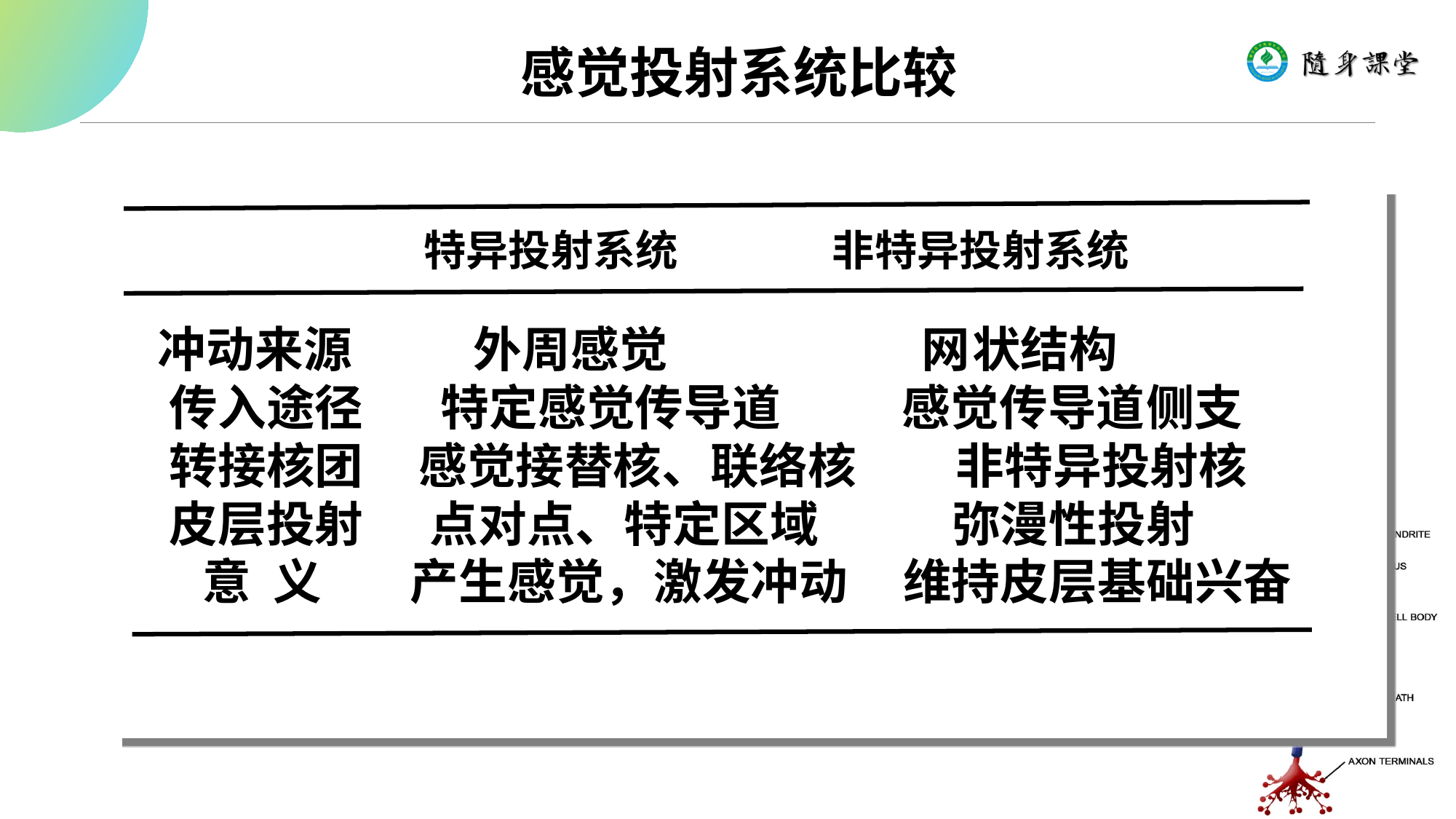

感觉投射系统比较

                              特异投射系统                非特异投射系统

   冲动来源           外周感觉                       网状结构
   传入途径       特定感觉传导道           感觉传导道侧支
   转接核团     感觉接替核、联络核         非特异投射核
   皮层投射      点对点、特定区域            弥漫性投射
      意  义        产生感觉，激发冲动     维持皮层基础兴奋